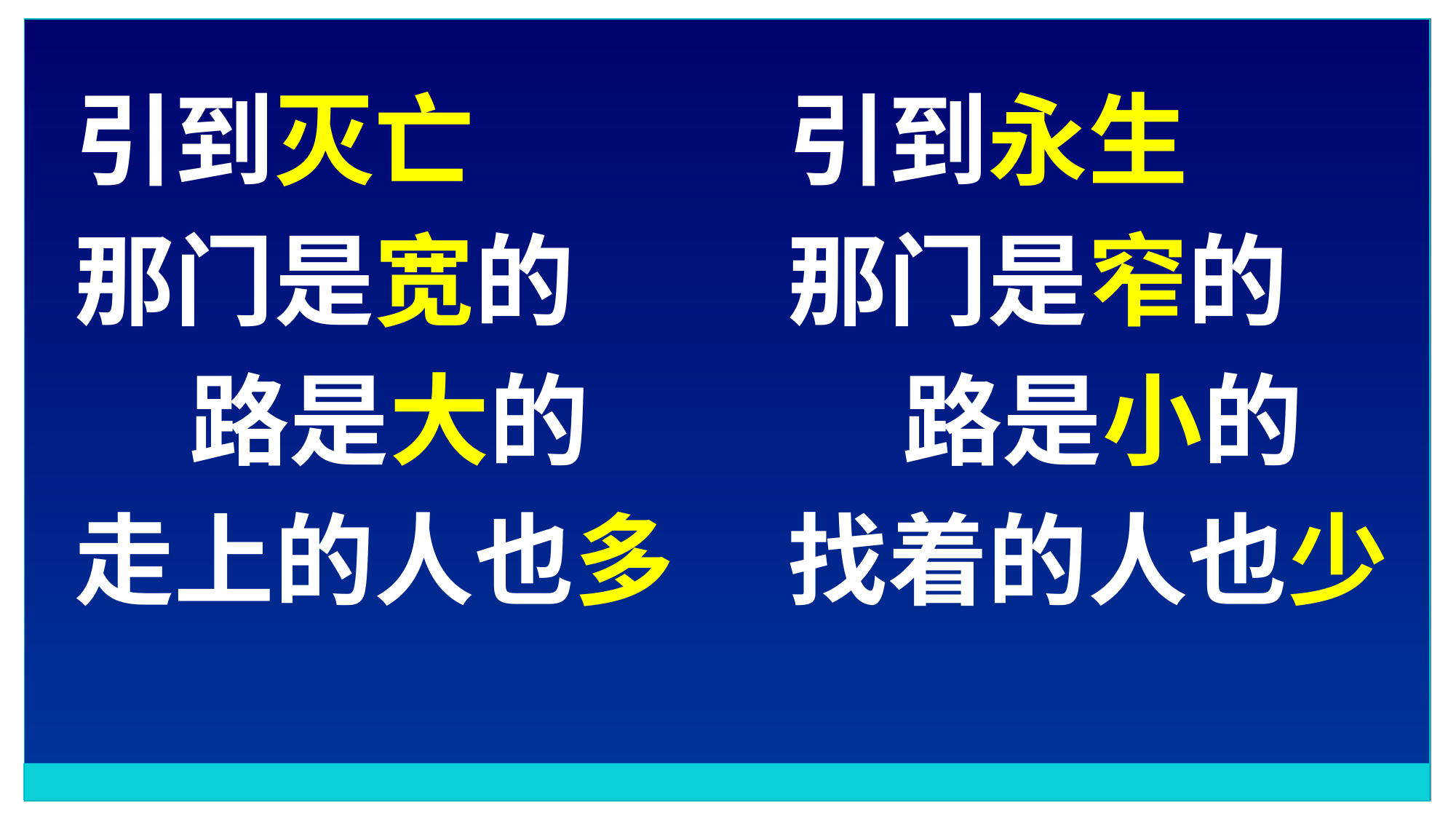

引到灭亡
那门是宽的
    路是大的
走上的人也多

引到永生
那门是窄的
    路是小的
找着的人也少